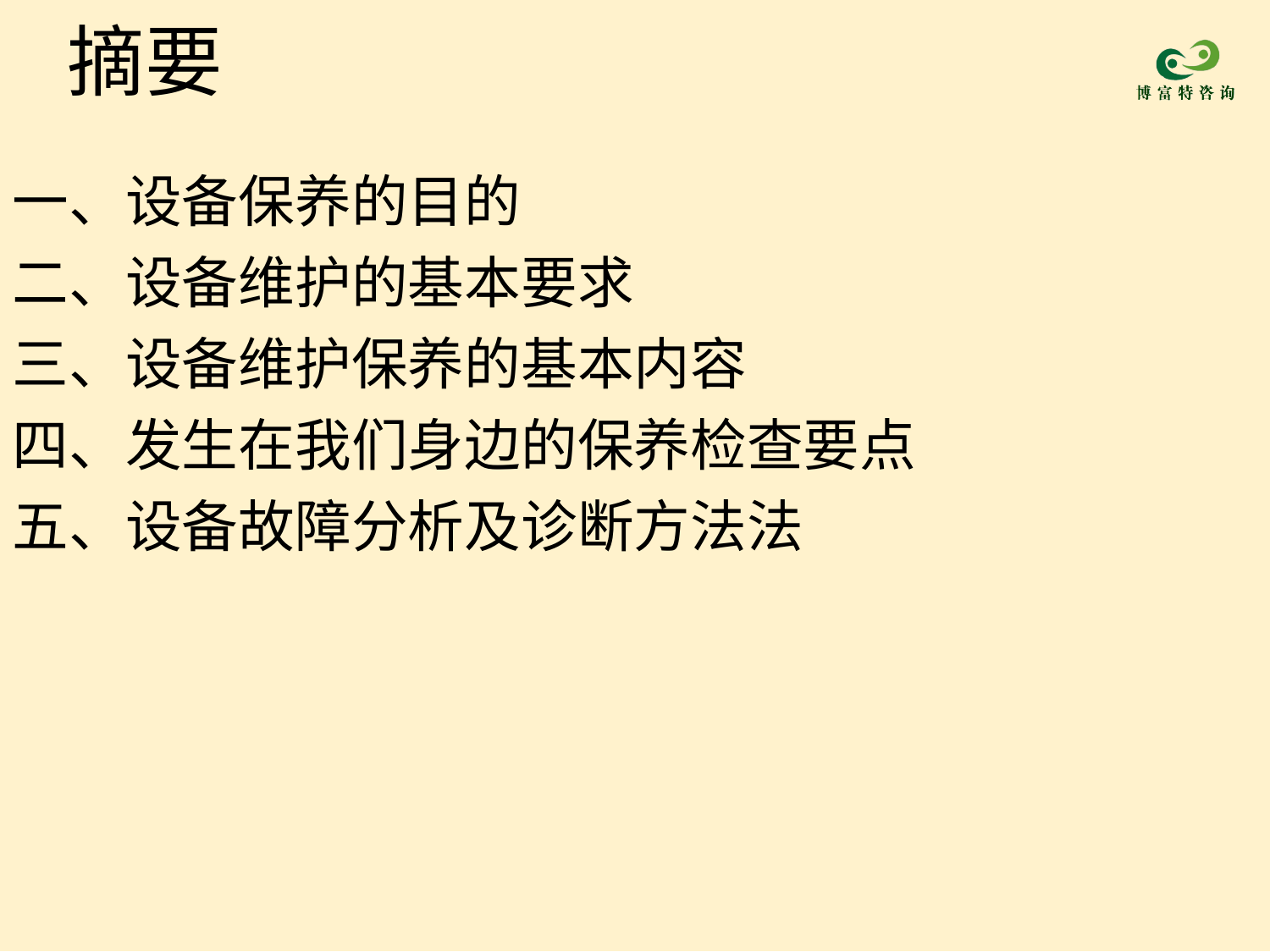

# 摘要
一、设备保养的目的
二、设备维护的基本要求
三、设备维护保养的基本内容
四、发生在我们身边的保养检查要点
五、设备故障分析及诊断方法法

4